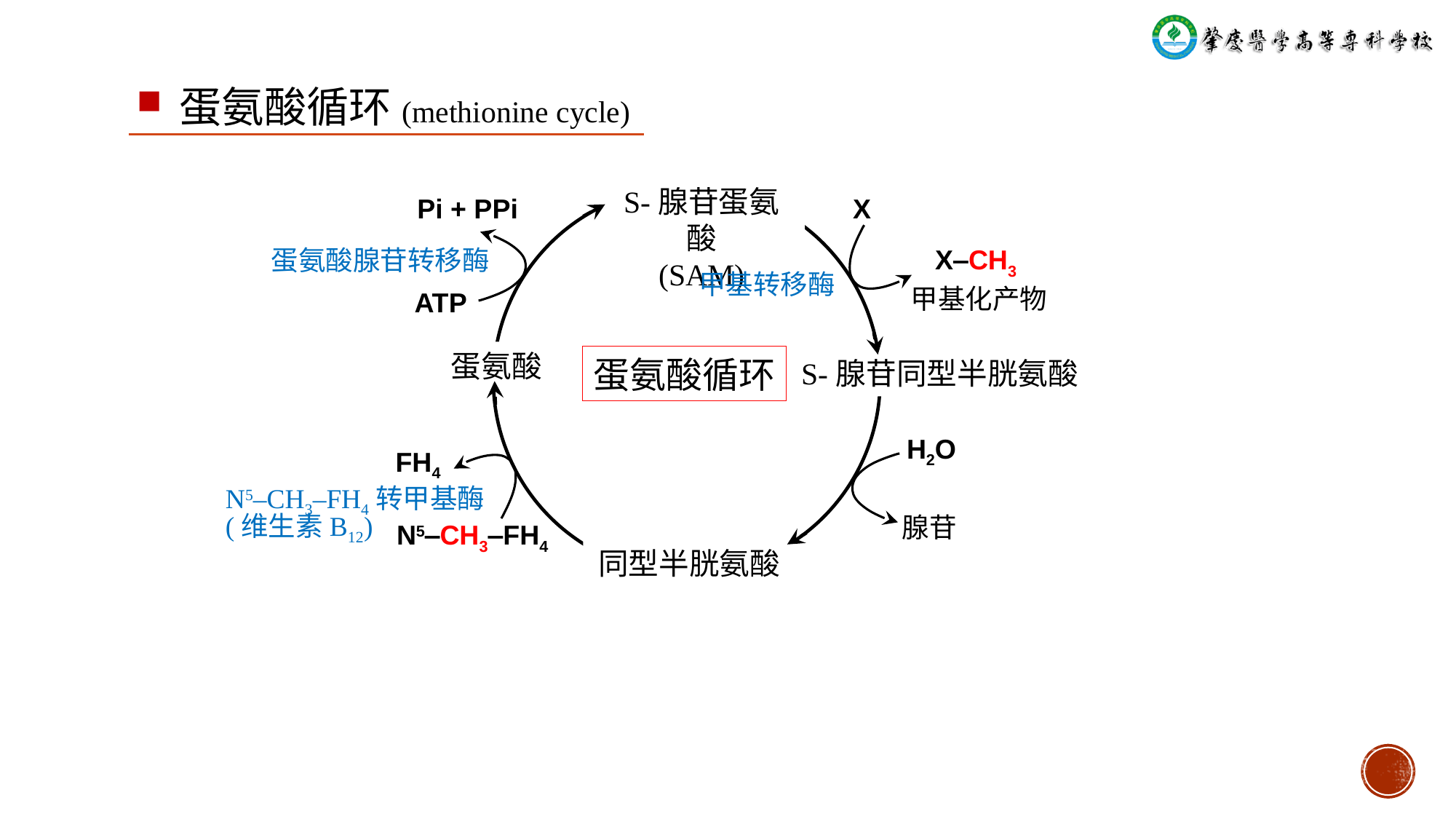

蛋氨酸循环(methionine cycle)
S-腺苷蛋氨酸
(SAM)

Pi + PPi
X

蛋氨酸腺苷转移酶
X‒CH3
甲基转移酶
甲基化产物
ATP
蛋氨酸
蛋氨酸循环
S-腺苷同型半胱氨酸
H2O

FH4

N5‒CH3‒FH4转甲基酶
(维生素B12)
腺苷
N5‒CH3‒FH4
同型半胱氨酸